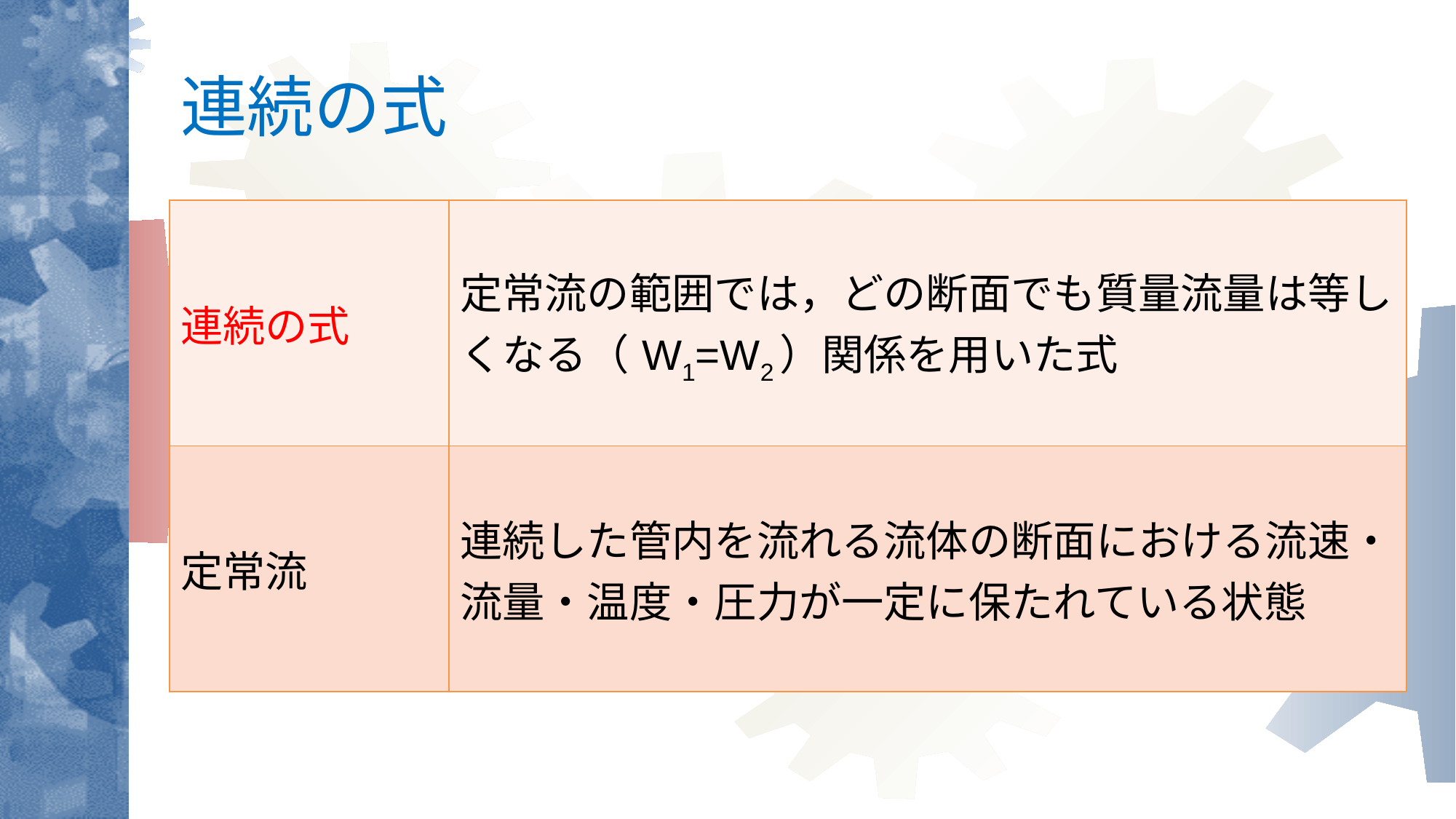

# 連続の式
| 連続の式 | 定常流の範囲では，どの断面でも質量流量は等しくなる（W1=W2）関係を用いた式 |
| --- | --- |
| 定常流 | 連続した管内を流れる流体の断面における流速・流量・温度・圧力が一定に保たれている状態 |